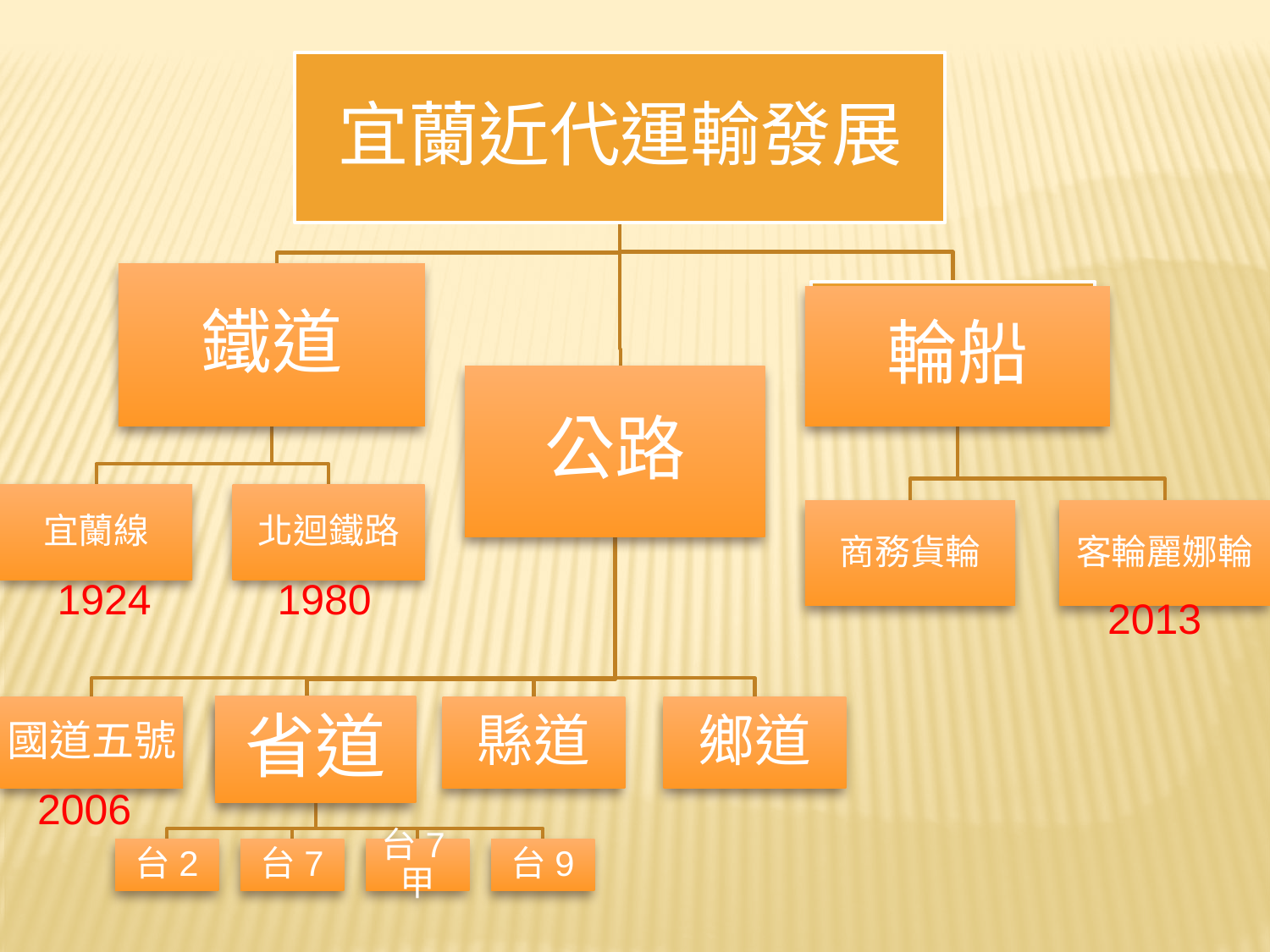

宜蘭近代運輸發展
鐵路
輪船
公路
鐵道
宜蘭線
北迴鐵路
輪船
商務貨輪
客輪麗娜輪
公路
國道五號
省道
縣道
鄉道
1924
1980
2013
省道
台2
台7
台7甲
台9
2006